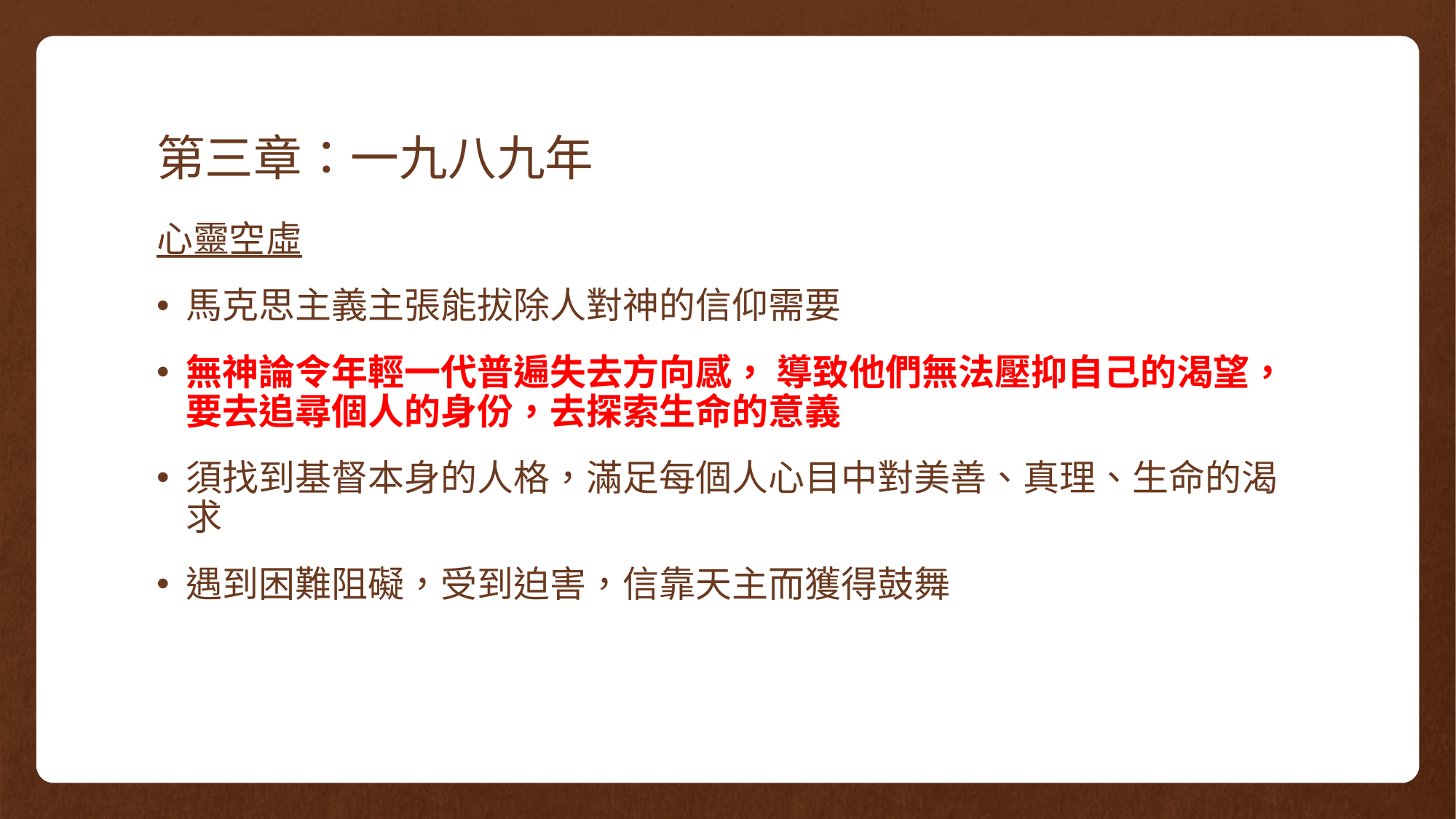

# 第三章：一九八九年
心靈空虛
馬克思主義主張能拔除人對神的信仰需要
無神論令年輕一代普遍失去方向感， 導致他們無法壓抑自己的渴望，要去追尋個人的身份，去探索生命的意義
須找到基督本身的人格，滿足每個人心目中對美善、真理、生命的渴求
遇到困難阻礙，受到迫害，信靠天主而獲得鼓舞